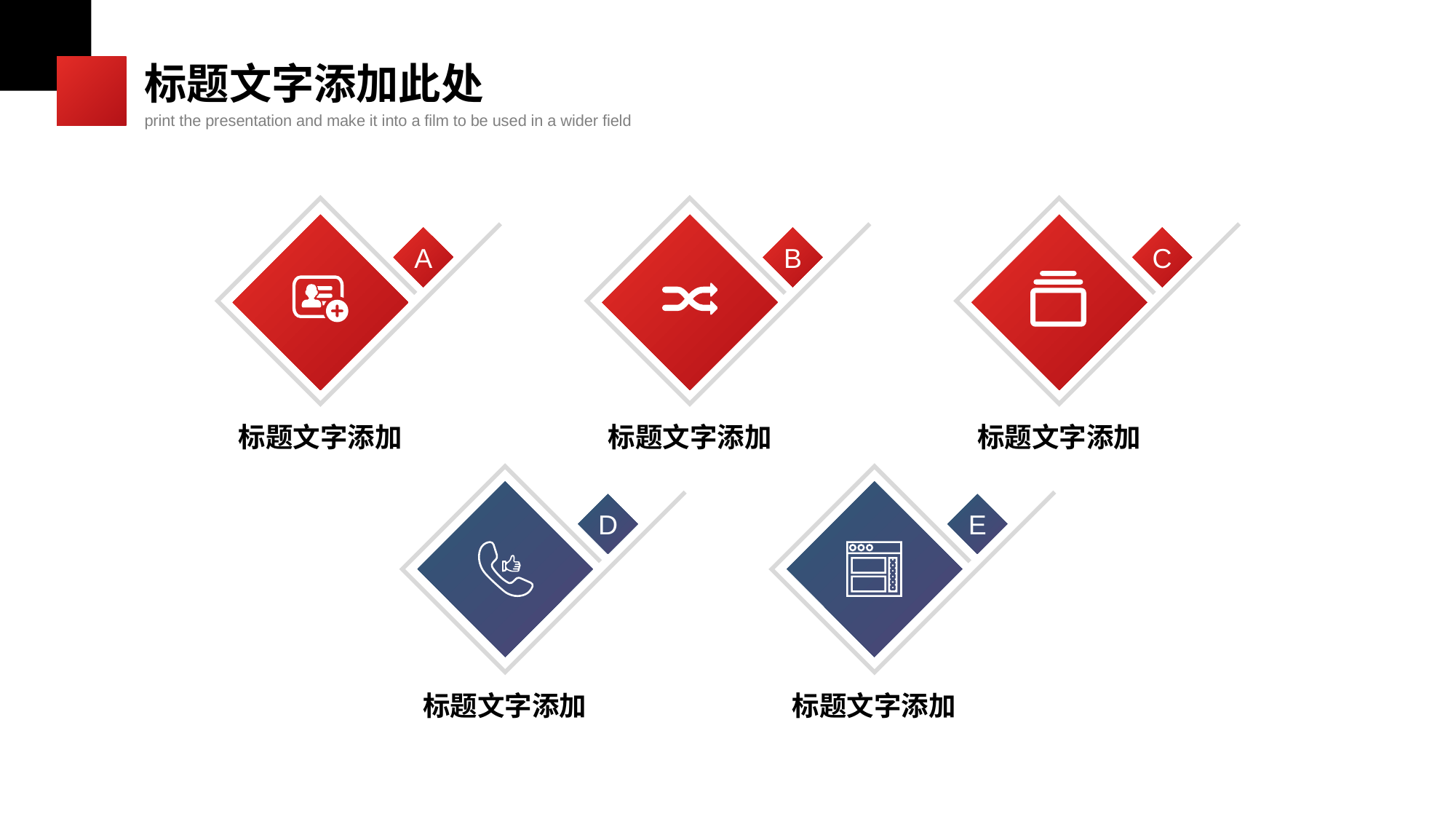

标题文字添加此处
print the presentation and make it into a film to be used in a wider field

A

标题文字添加

B

标题文字添加

C

标题文字添加

D

标题文字添加

E

标题文字添加